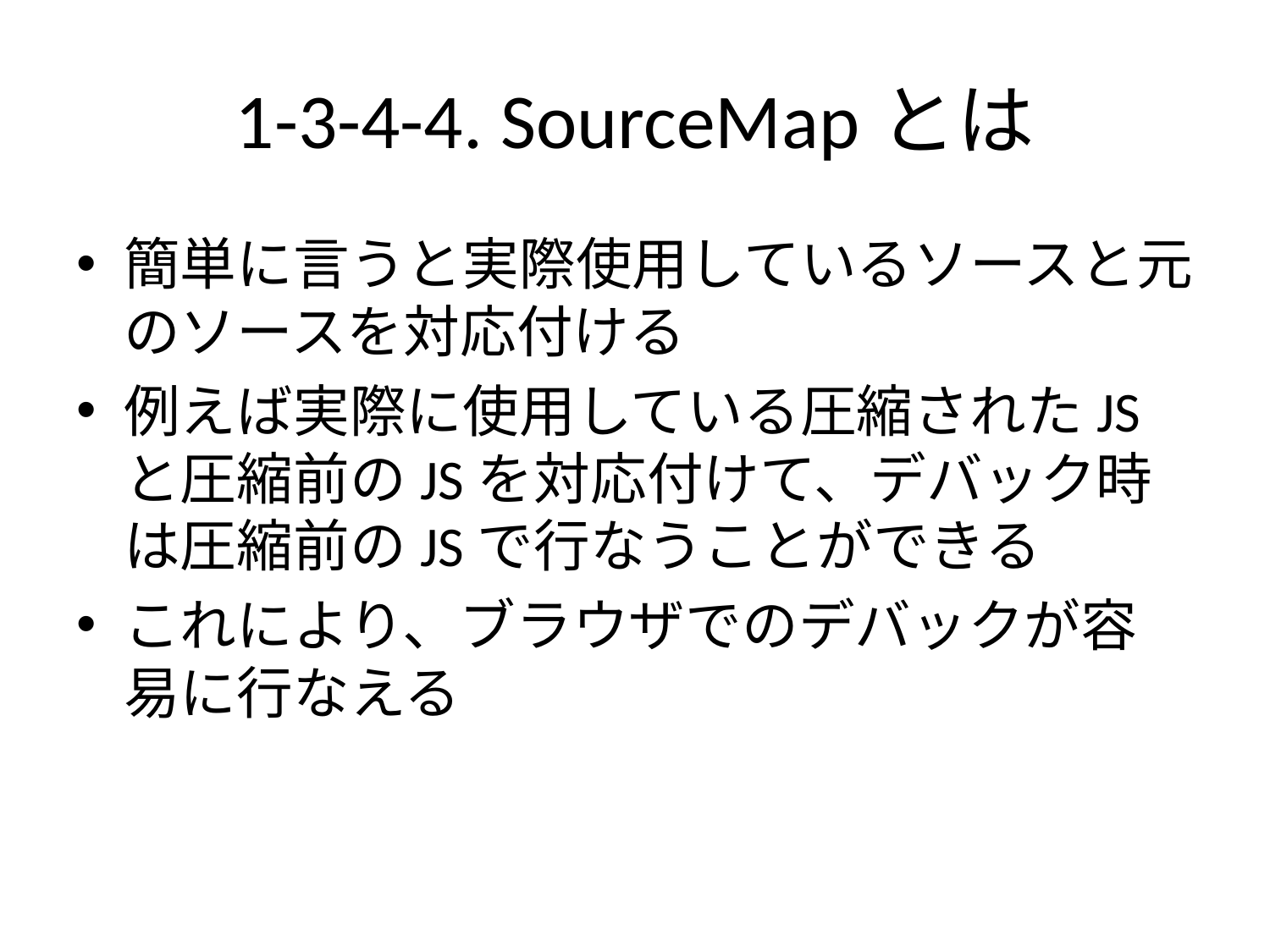

# 1-3-4-4. SourceMapとは
簡単に言うと実際使用しているソースと元のソースを対応付ける
例えば実際に使用している圧縮されたJSと圧縮前のJSを対応付けて、デバック時は圧縮前のJSで行なうことができる
これにより、ブラウザでのデバックが容易に行なえる